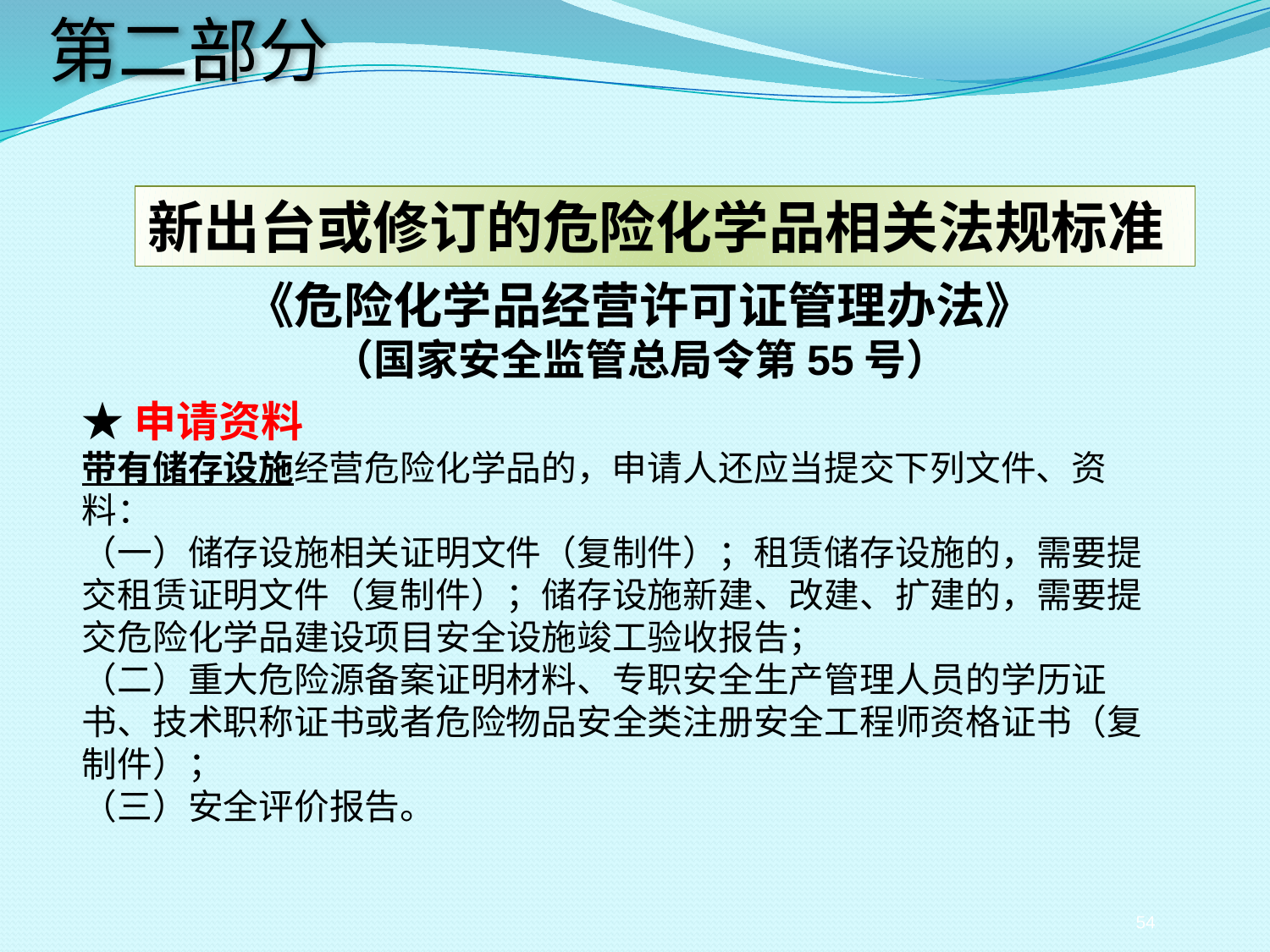

第二部分
新出台或修订的危险化学品相关法规标准
《危险化学品经营许可证管理办法》
（国家安全监管总局令第55号）
★申请资料
带有储存设施经营危险化学品的，申请人还应当提交下列文件、资料：
（一）储存设施相关证明文件（复制件）；租赁储存设施的，需要提交租赁证明文件（复制件）；储存设施新建、改建、扩建的，需要提交危险化学品建设项目安全设施竣工验收报告；
（二）重大危险源备案证明材料、专职安全生产管理人员的学历证书、技术职称证书或者危险物品安全类注册安全工程师资格证书（复制件）；
（三）安全评价报告。

54